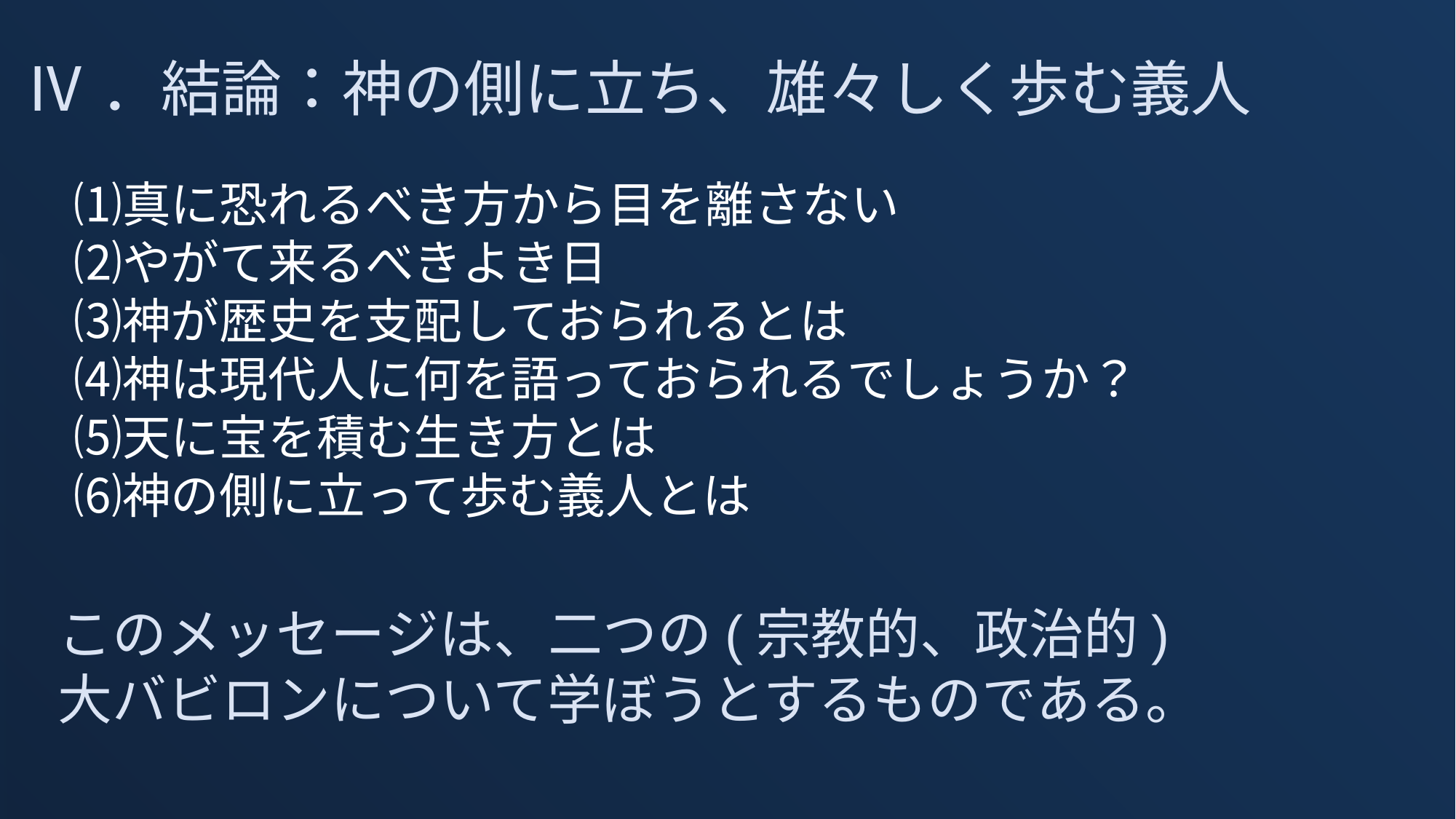

Ⅳ．結論：神の側に立ち、雄々しく歩む義人

　⑴真に恐れるべき方から目を離さない
　⑵やがて来るべきよき日
　⑶神が歴史を支配しておられるとは
　⑷神は現代人に何を語っておられるでしょうか？
　⑸天に宝を積む生き方とは
　⑹神の側に立って歩む義人とは
このメッセージは、二つの(宗教的、政治的)
大バビロンについて学ぼうとするものである。